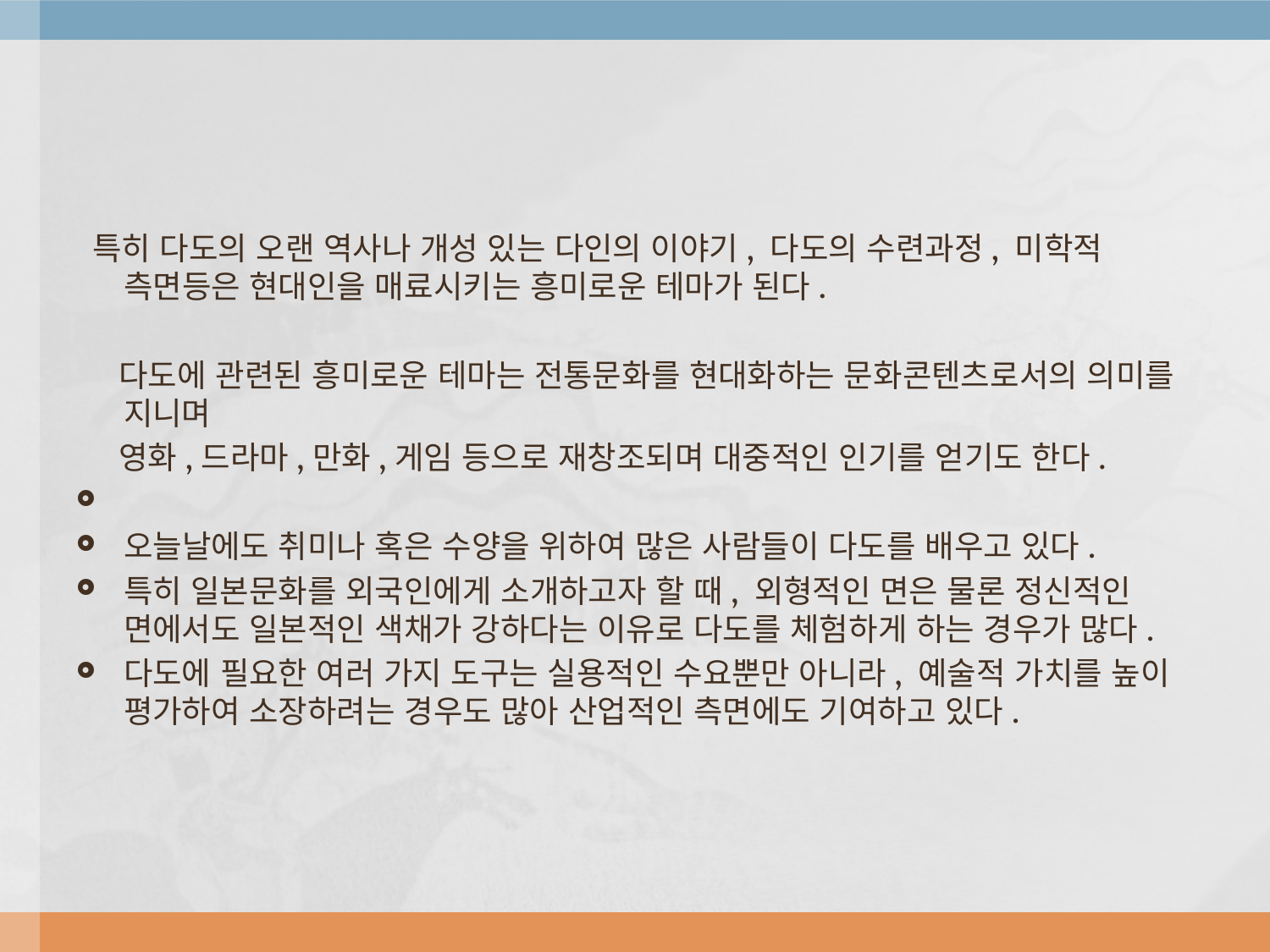

#
 특히 다도의 오랜 역사나 개성 있는 다인의 이야기, 다도의 수련과정, 미학적 측면등은 현대인을 매료시키는 흥미로운 테마가 된다.

    다도에 관련된 흥미로운 테마는 전통문화를 현대화하는 문화콘텐츠로서의 의미를 지니며
    영화,드라마,만화,게임 등으로 재창조되며 대중적인 인기를 얻기도 한다.

오늘날에도 취미나 혹은 수양을 위하여 많은 사람들이 다도를 배우고 있다.
특히 일본문화를 외국인에게 소개하고자 할 때, 외형적인 면은 물론 정신적인 면에서도 일본적인 색채가 강하다는 이유로 다도를 체험하게 하는 경우가 많다.
다도에 필요한 여러 가지 도구는 실용적인 수요뿐만 아니라, 예술적 가치를 높이 평가하여 소장하려는 경우도 많아 산업적인 측면에도 기여하고 있다.